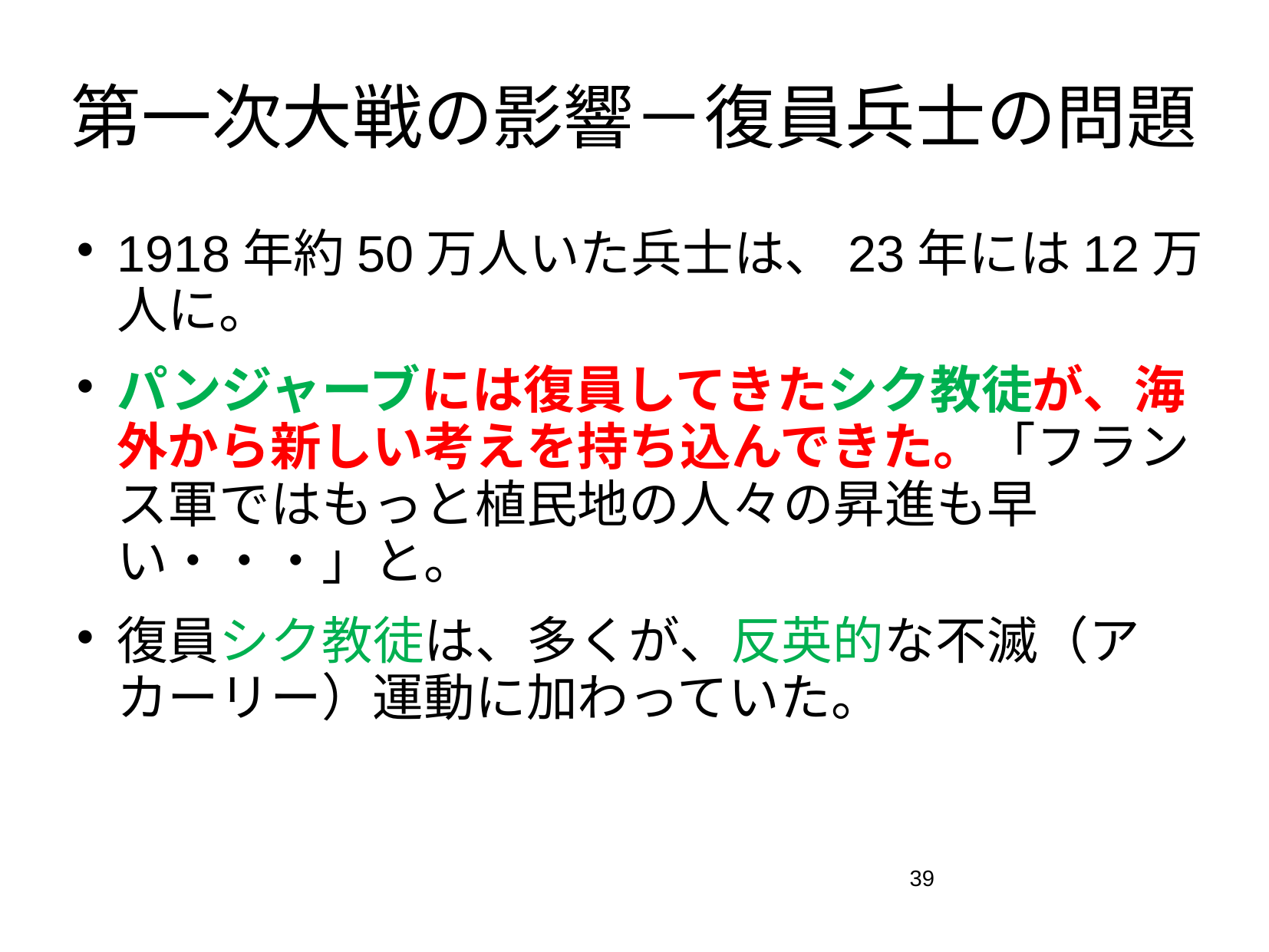

# 第一次大戦の影響－復員兵士の問題
1918年約50万人いた兵士は、23年には12万人に。
パンジャーブには復員してきたシク教徒が、海外から新しい考えを持ち込んできた。「フランス軍ではもっと植民地の人々の昇進も早い・・・」と。
復員シク教徒は、多くが、反英的な不滅（アカーリー）運動に加わっていた。

39